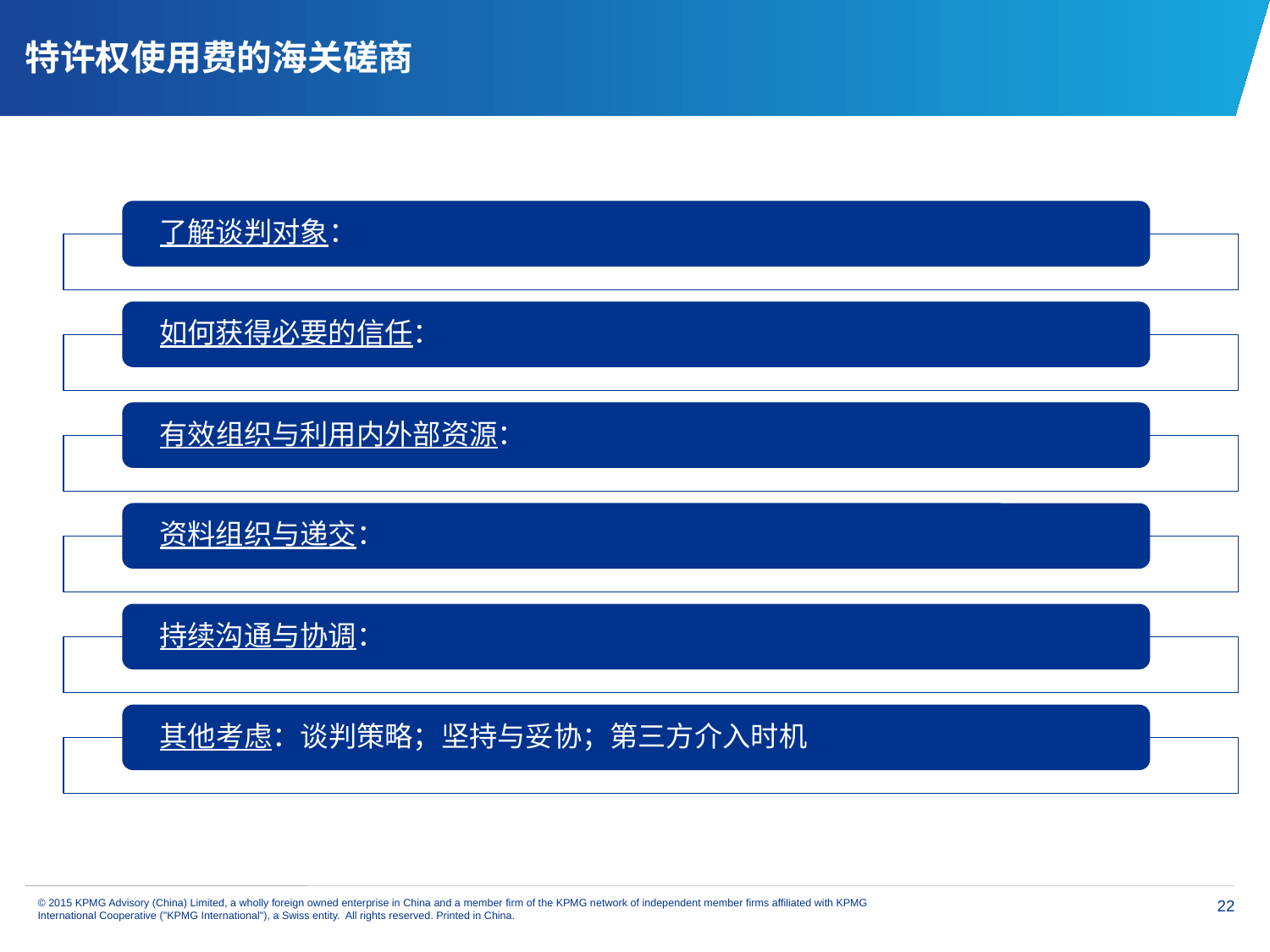

# 特许权使用费的海关磋商
了解谈判对象：
如何获得必要的信任：
有效组织与利用内外部资源：
资料组织与递交：
持续沟通与协调：
其他考虑：谈判策略；坚持与妥协；第三方介入时机